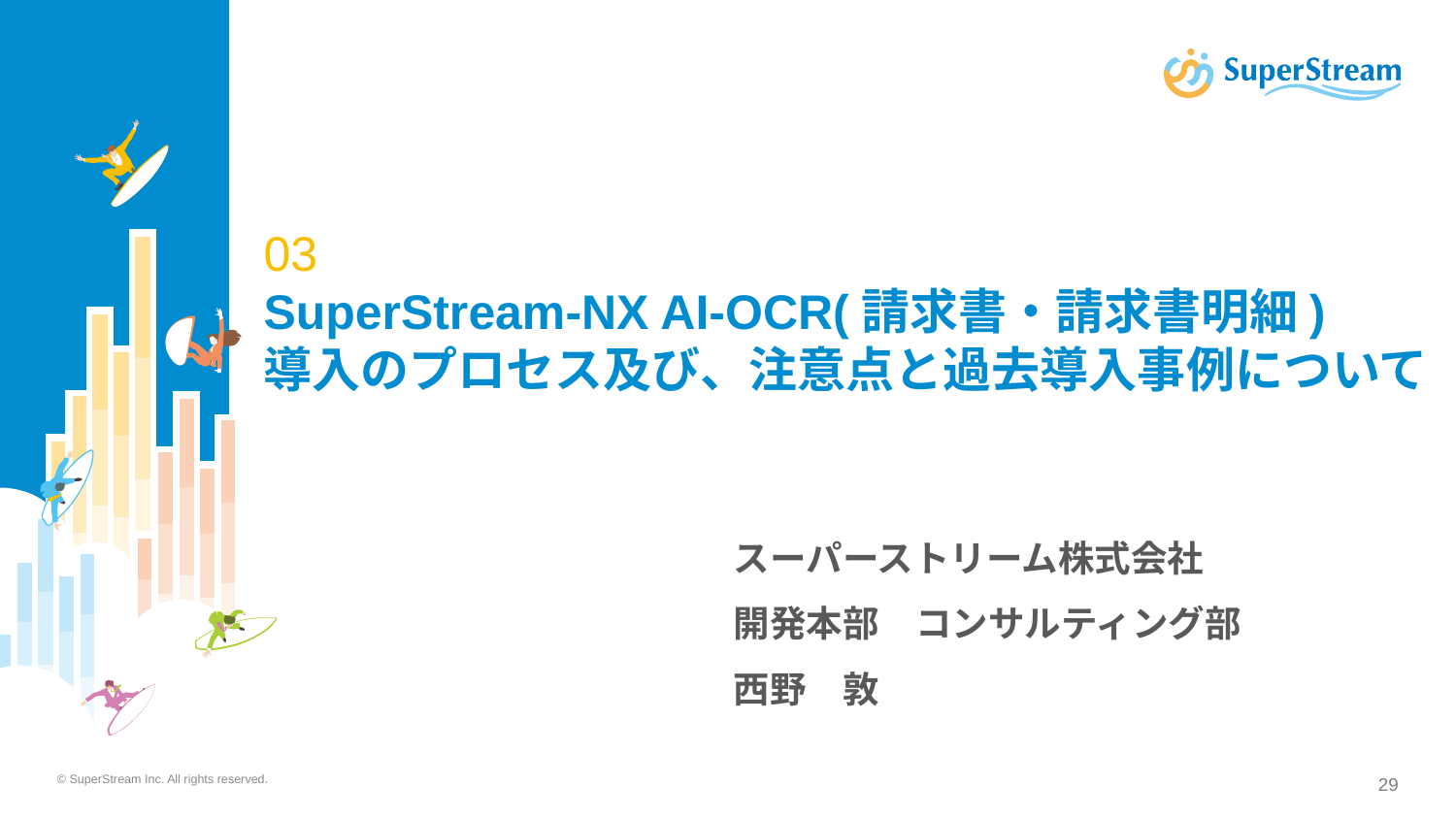

# 03 SuperStream-NX AI-OCR(請求書・請求書明細) 導入のプロセス及び、注意点と過去導入事例について
スーパーストリーム株式会社
開発本部　コンサルティング部
西野　敦
© SuperStream Inc. All rights reserved.
29